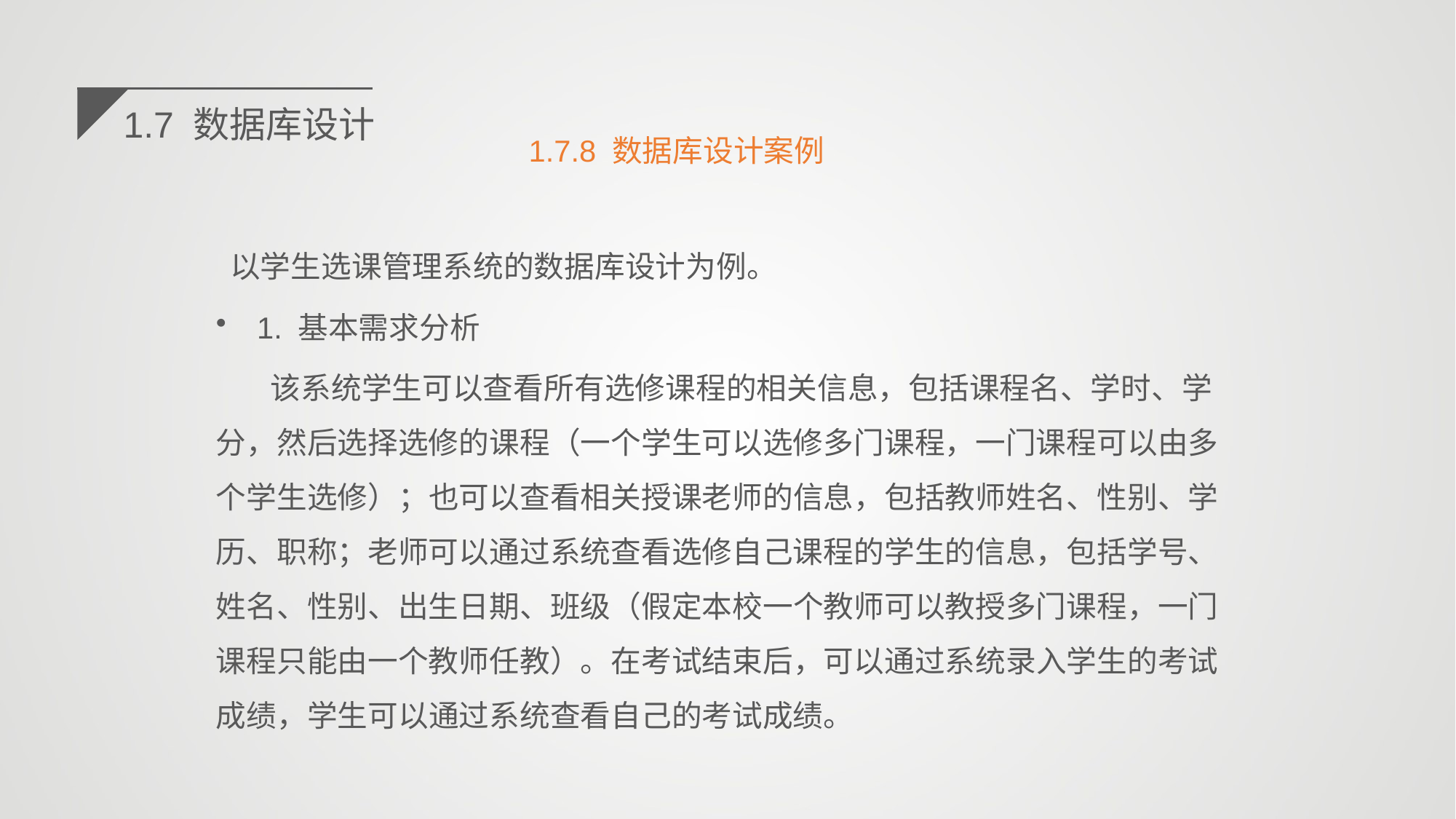

1.7 数据库设计
1.7.8 数据库设计案例

 以学生选课管理系统的数据库设计为例。
1. 基本需求分析
该系统学生可以查看所有选修课程的相关信息，包括课程名、学时、学分，然后选择选修的课程（一个学生可以选修多门课程，一门课程可以由多个学生选修）；也可以查看相关授课老师的信息，包括教师姓名、性别、学历、职称；老师可以通过系统查看选修自己课程的学生的信息，包括学号、姓名、性别、出生日期、班级（假定本校一个教师可以教授多门课程，一门课程只能由一个教师任教）。在考试结束后，可以通过系统录入学生的考试成绩，学生可以通过系统查看自己的考试成绩。